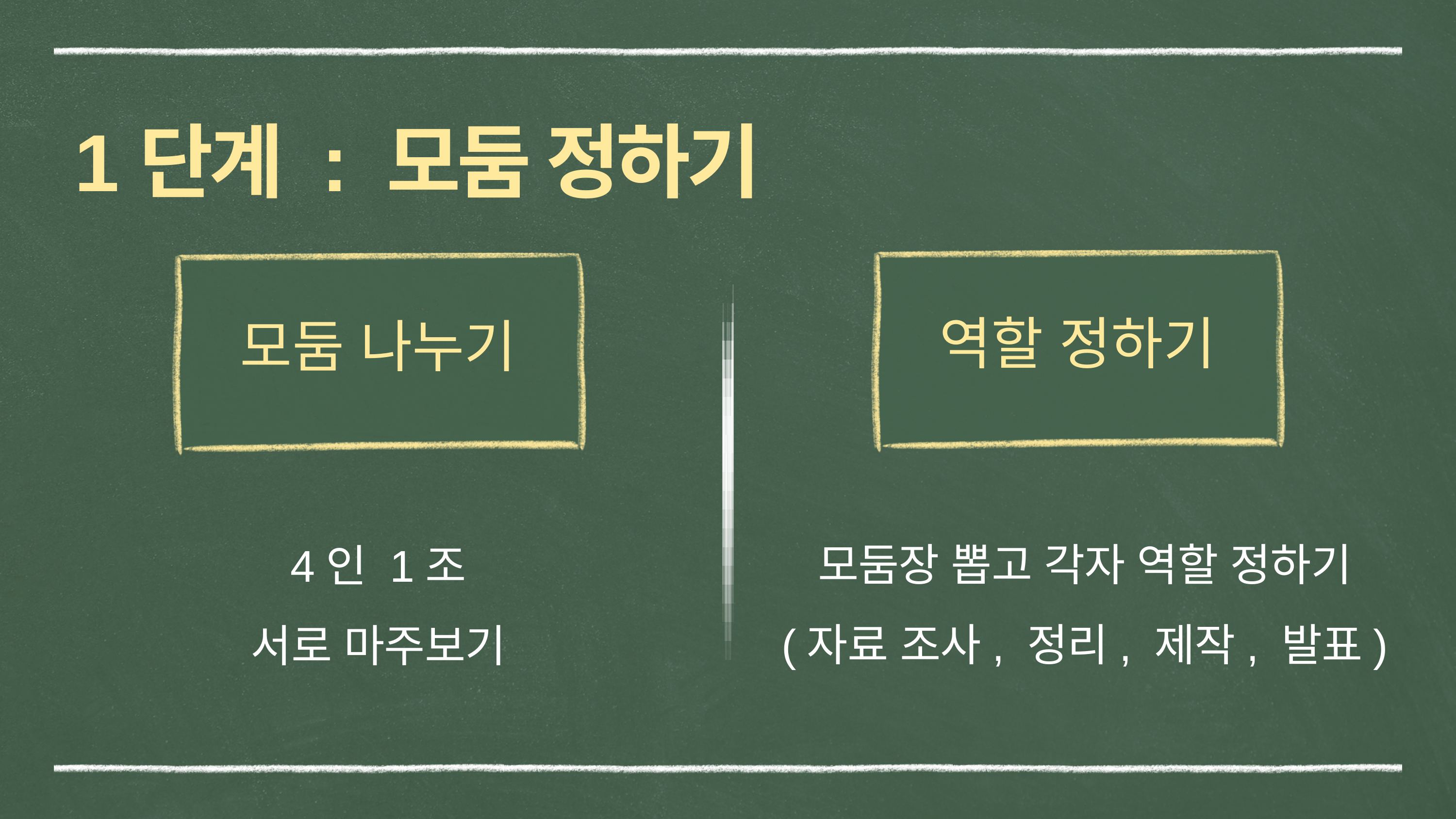

1단계 : 모둠 정하기

역할 정하기
모둠장 뽑고 각자 역할 정하기
(자료 조사, 정리, 제작, 발표)

모둠 나누기
4인 1조
서로 마주보기